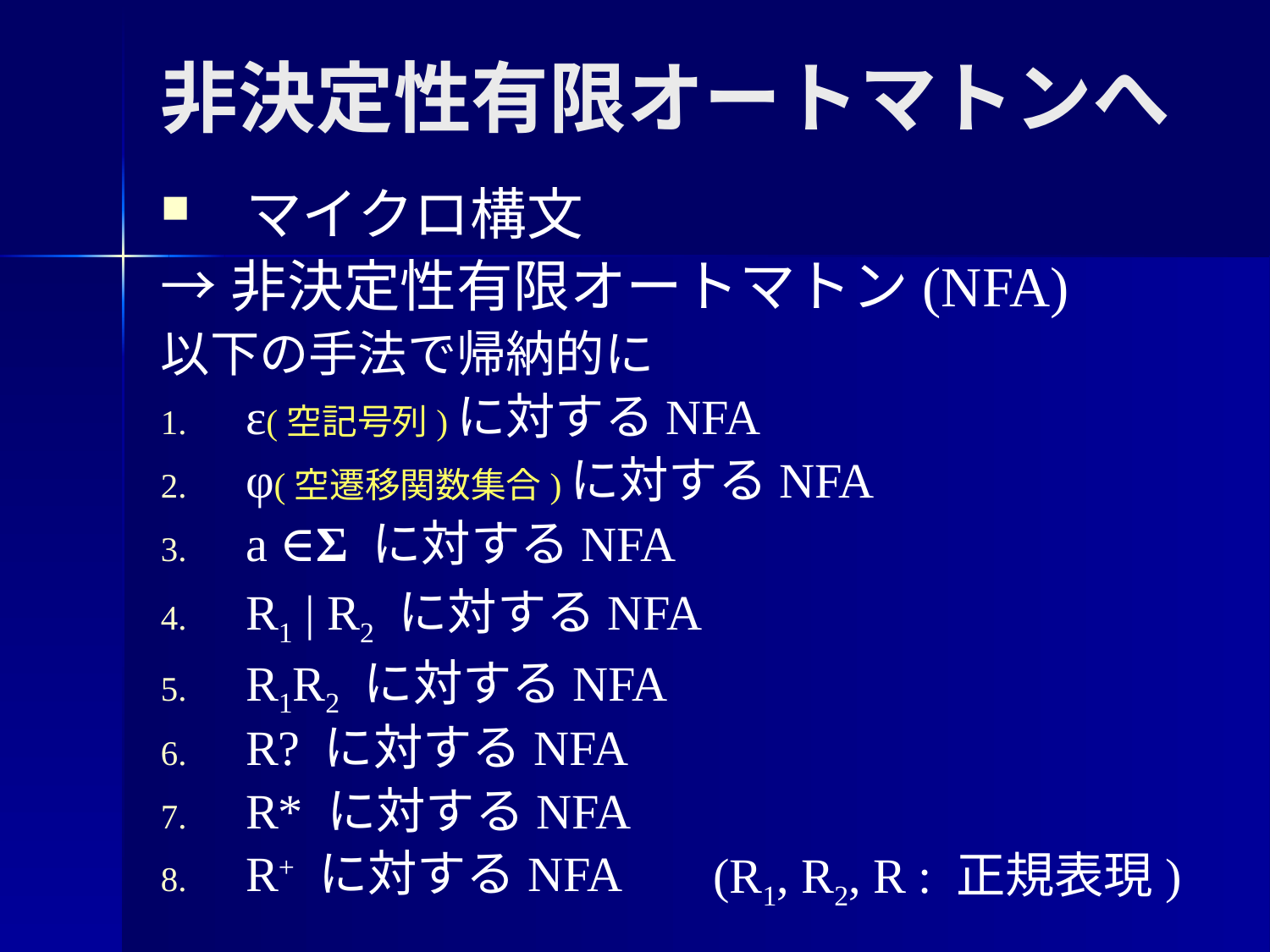

# 非決定性有限オートマトンへ
マイクロ構文
→非決定性有限オートマトン(NFA)
以下の手法で帰納的に
ε(空記号列)に対するNFA
φ(空遷移関数集合)に対するNFA
a ∈Σ に対するNFA
R1 | R2 に対するNFA
R1R2 に対するNFA
R? に対するNFA
R* に対するNFA
R+ に対するNFA
(R1, R2, R : 正規表現)